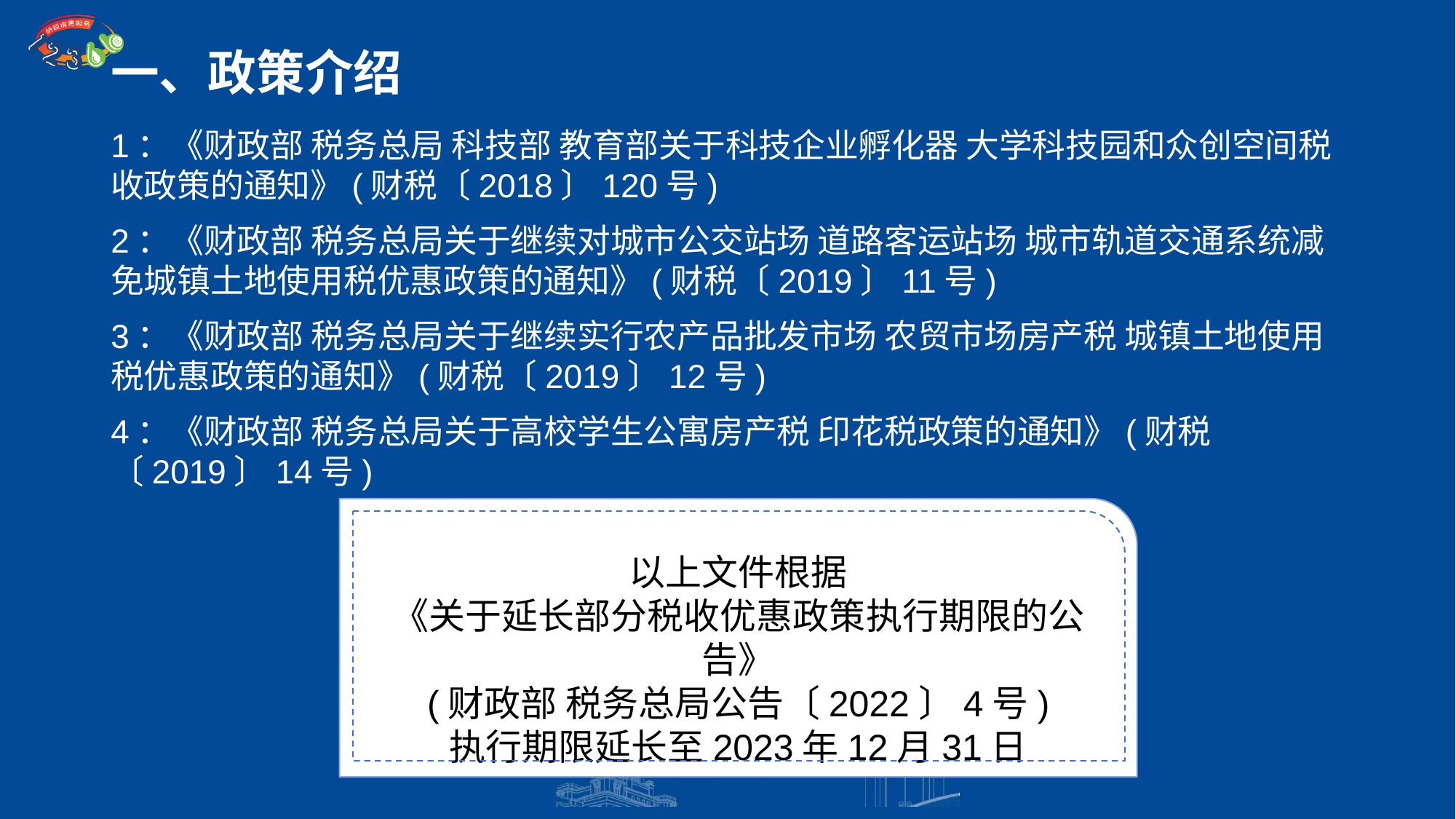

# 一、政策介绍
1：《财政部 税务总局 科技部 教育部关于科技企业孵化器 大学科技园和众创空间税收政策的通知》(财税〔2018〕120号)
2：《财政部 税务总局关于继续对城市公交站场 道路客运站场 城市轨道交通系统减免城镇土地使用税优惠政策的通知》(财税〔2019〕11号)
3：《财政部 税务总局关于继续实行农产品批发市场 农贸市场房产税 城镇土地使用税优惠政策的通知》(财税〔2019〕12号)
4：《财政部 税务总局关于高校学生公寓房产税 印花税政策的通知》(财税〔2019〕14号)

以上文件根据
《关于延长部分税收优惠政策执行期限的公告》
(财政部 税务总局公告〔2022〕4号)
执行期限延长至2023年12月31日